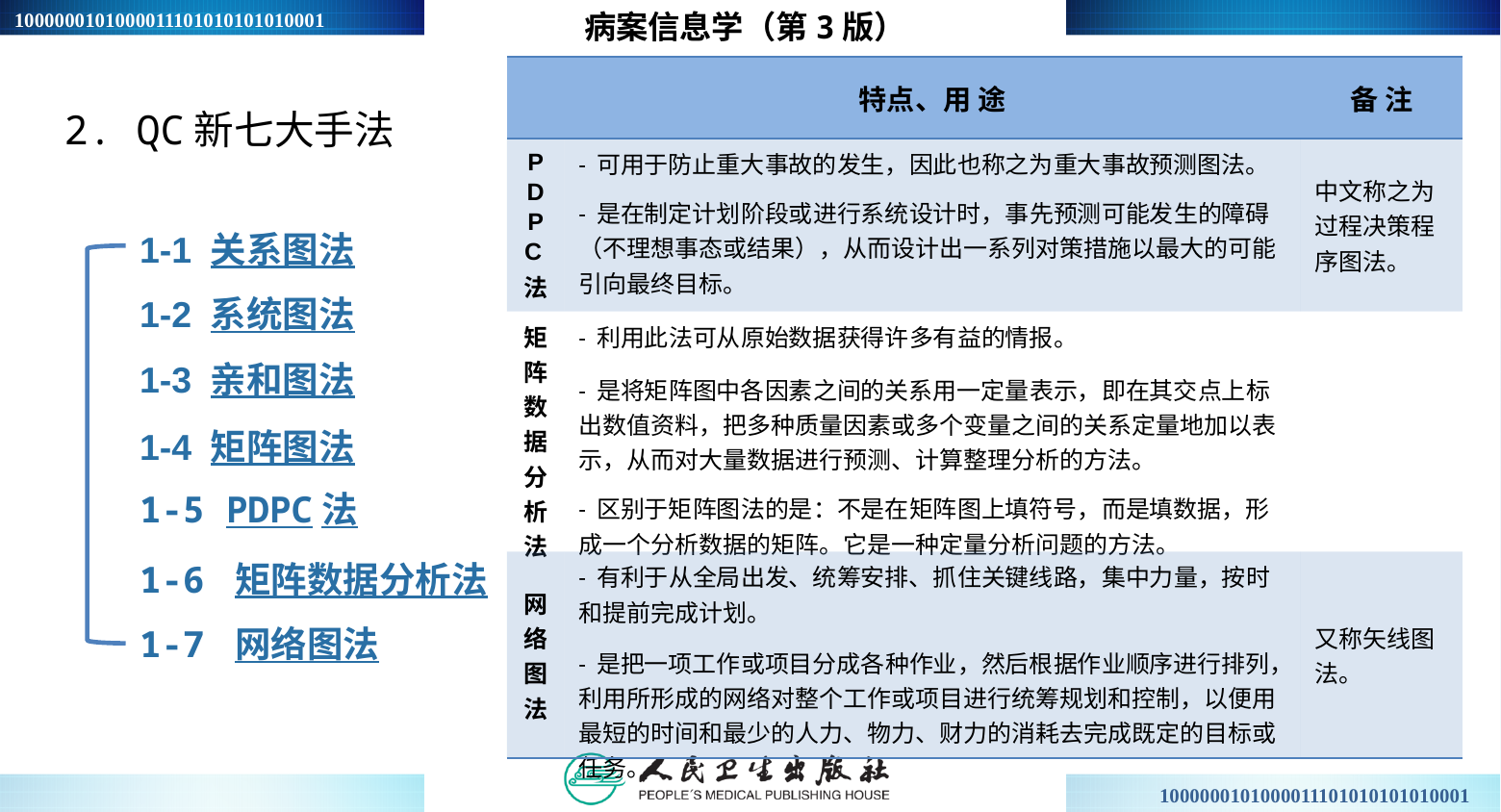

病案信息学（第3版）
2. QC新七大手法
|  | 特点、用 途 | 备 注 |
| --- | --- | --- |
| PDPC法 | - 可用于防止重大事故的发生，因此也称之为重大事故预测图法。 - 是在制定计划阶段或进行系统设计时，事先预测可能发生的障碍（不理想事态或结果），从而设计出一系列对策措施以最大的可能引向最终目标。 | 中文称之为过程决策程序图法。 |
| 矩阵数据分析法 | - 利用此法可从原始数据获得许多有益的情报。 - 是将矩阵图中各因素之间的关系用一定量表示，即在其交点上标出数值资料，把多种质量因素或多个变量之间的关系定量地加以表示，从而对大量数据进行预测、计算整理分析的方法。 - 区别于矩阵图法的是：不是在矩阵图上填符号，而是填数据，形成一个分析数据的矩阵。它是一种定量分析问题的方法。 |  |
| 网络图法 | - 有利于从全局出发、统筹安排、抓住关键线路，集中力量，按时和提前完成计划。 - 是把一项工作或项目分成各种作业，然后根据作业顺序进行排列，利用所形成的网络对整个工作或项目进行统筹规划和控制，以便用最短的时间和最少的人力、物力、财力的消耗去完成既定的目标或任务。 | 又称矢线图法。 |
1-1 关系图法

1-2 系统图法
1-3 亲和图法
1-4 矩阵图法
1-5 PDPC法
1-6 矩阵数据分析法
1-7 网络图法